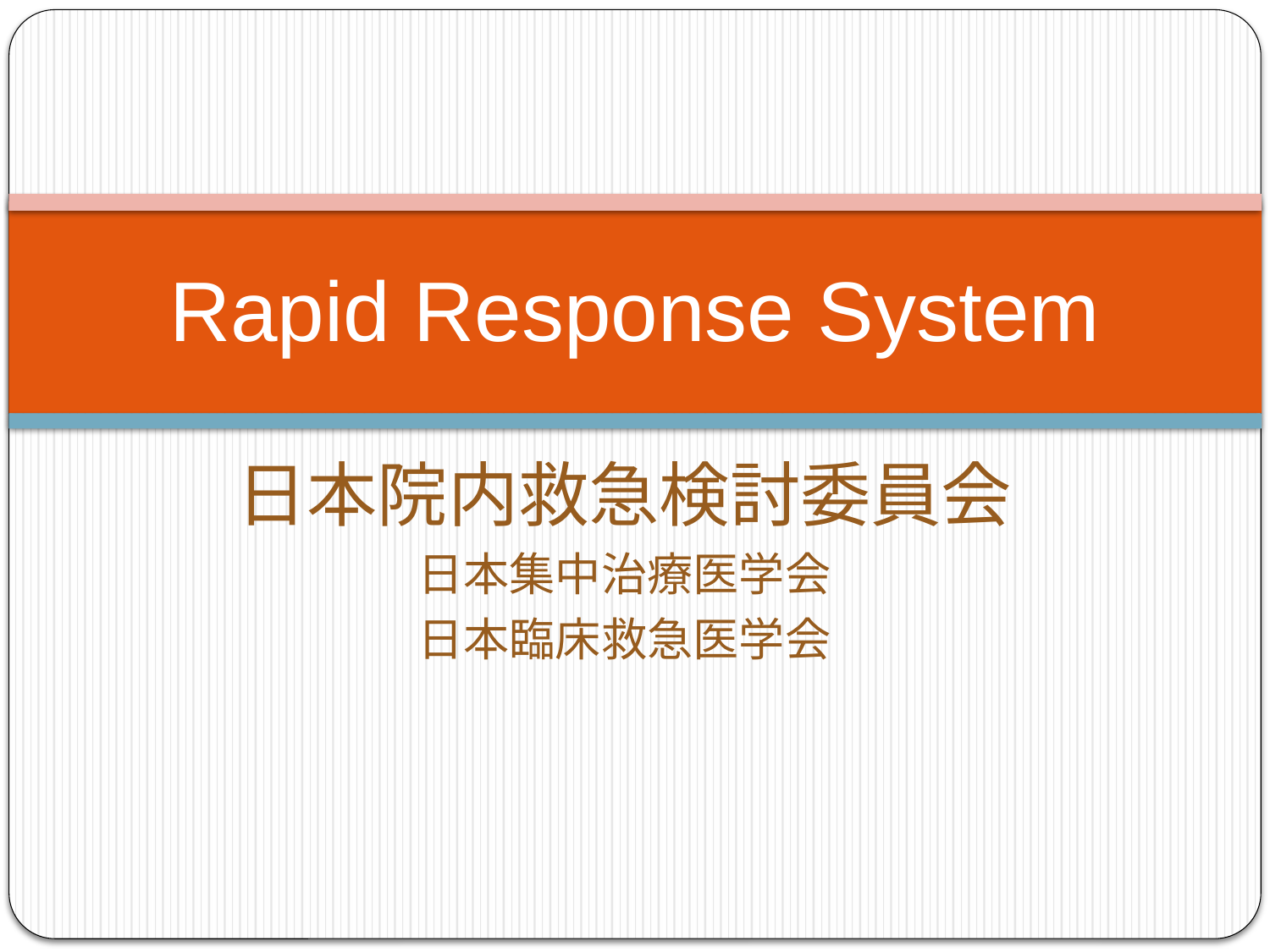

# Rapid Response System
日本院内救急検討委員会
日本集中治療医学会
日本臨床救急医学会